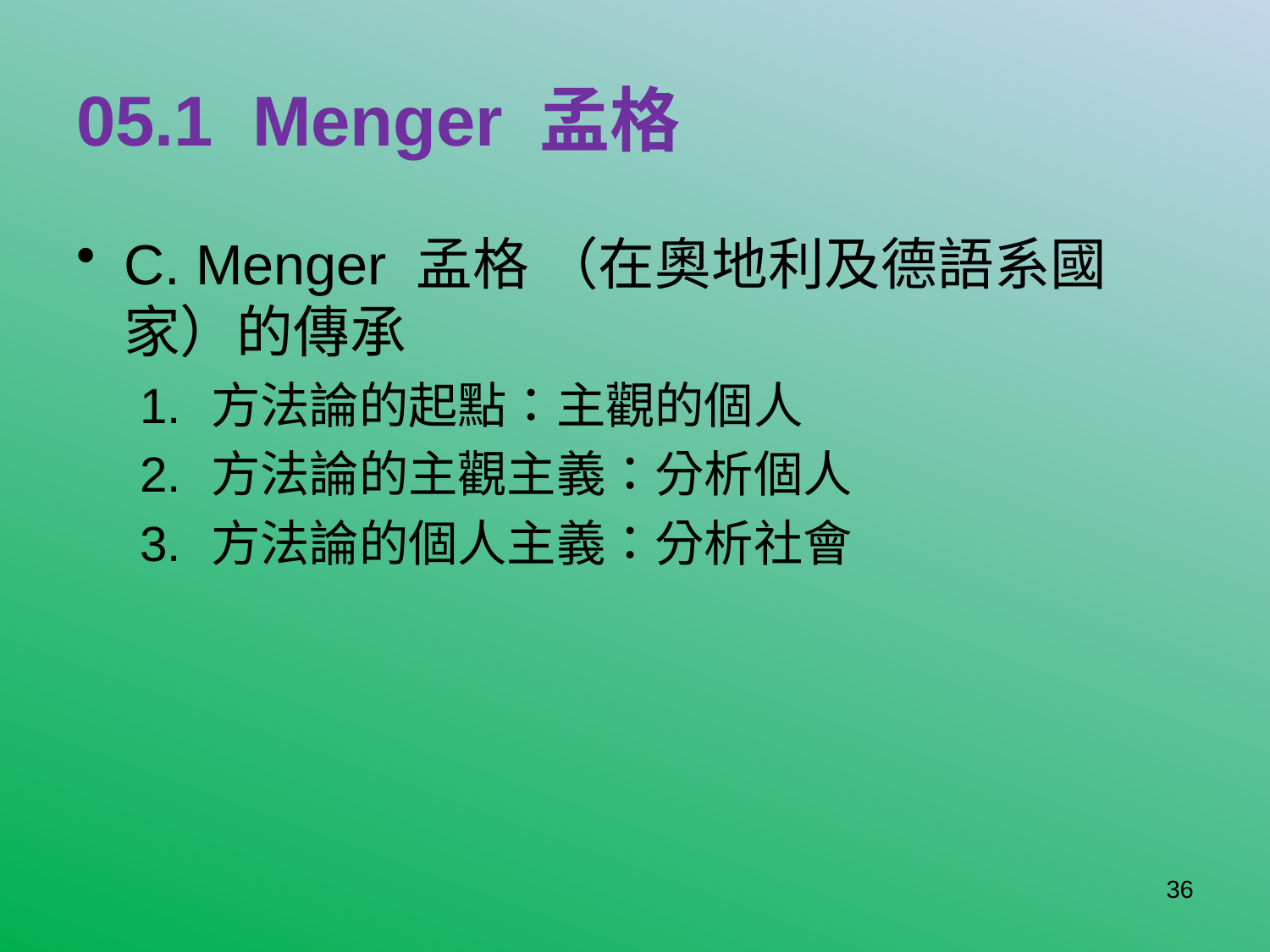

# 05.1  Menger 孟格
C. Menger 孟格 （在奧地利及德語系國家）的傳承
方法論的起點：主觀的個人
方法論的主觀主義：分析個人
方法論的個人主義：分析社會
36